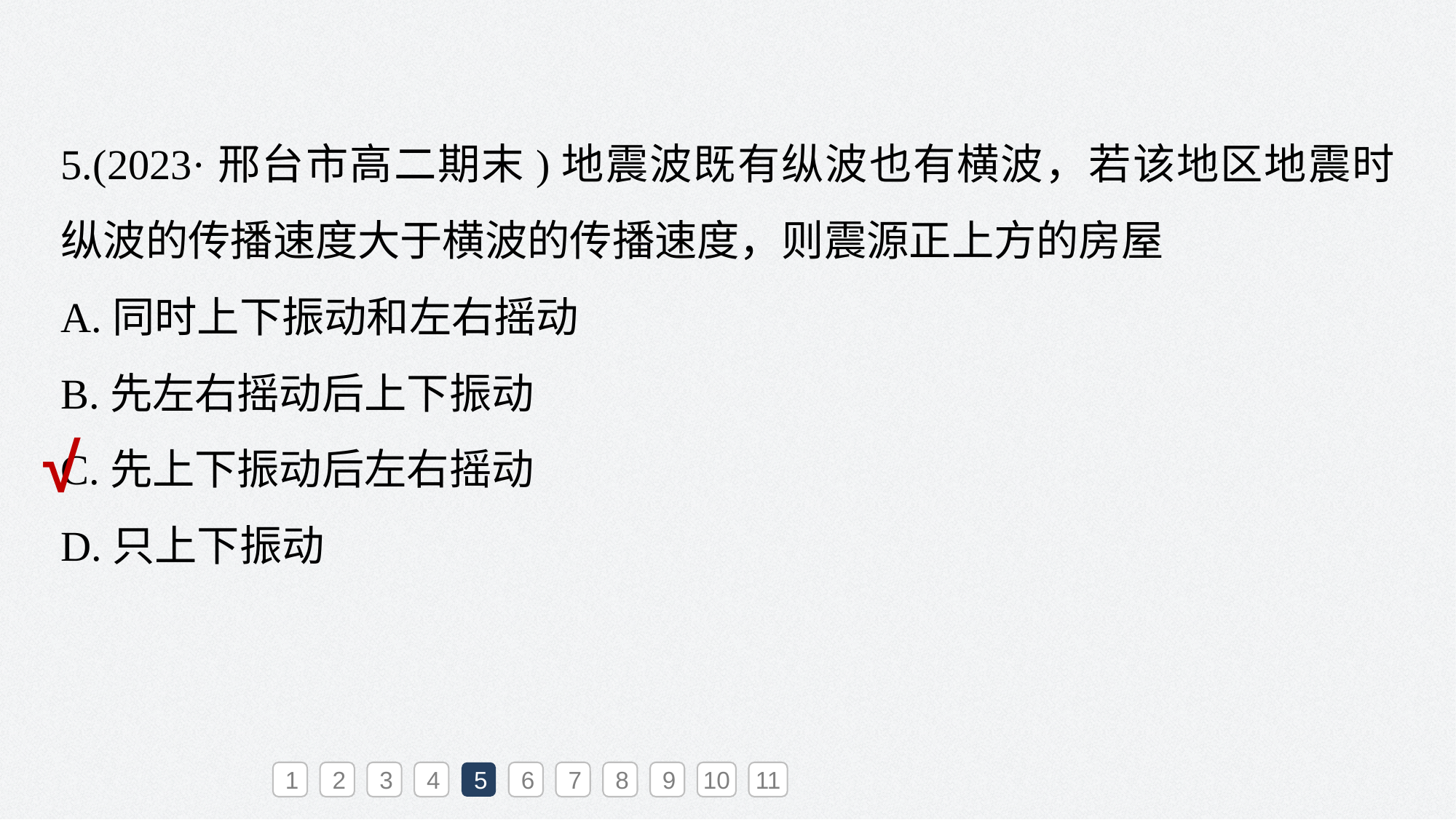

5.(2023·邢台市高二期末)地震波既有纵波也有横波，若该地区地震时纵波的传播速度大于横波的传播速度，则震源正上方的房屋
A.同时上下振动和左右摇动
B.先左右摇动后上下振动
C.先上下振动后左右摇动
D.只上下振动
√
1
2
3
4
5
6
7
8
9
10
11